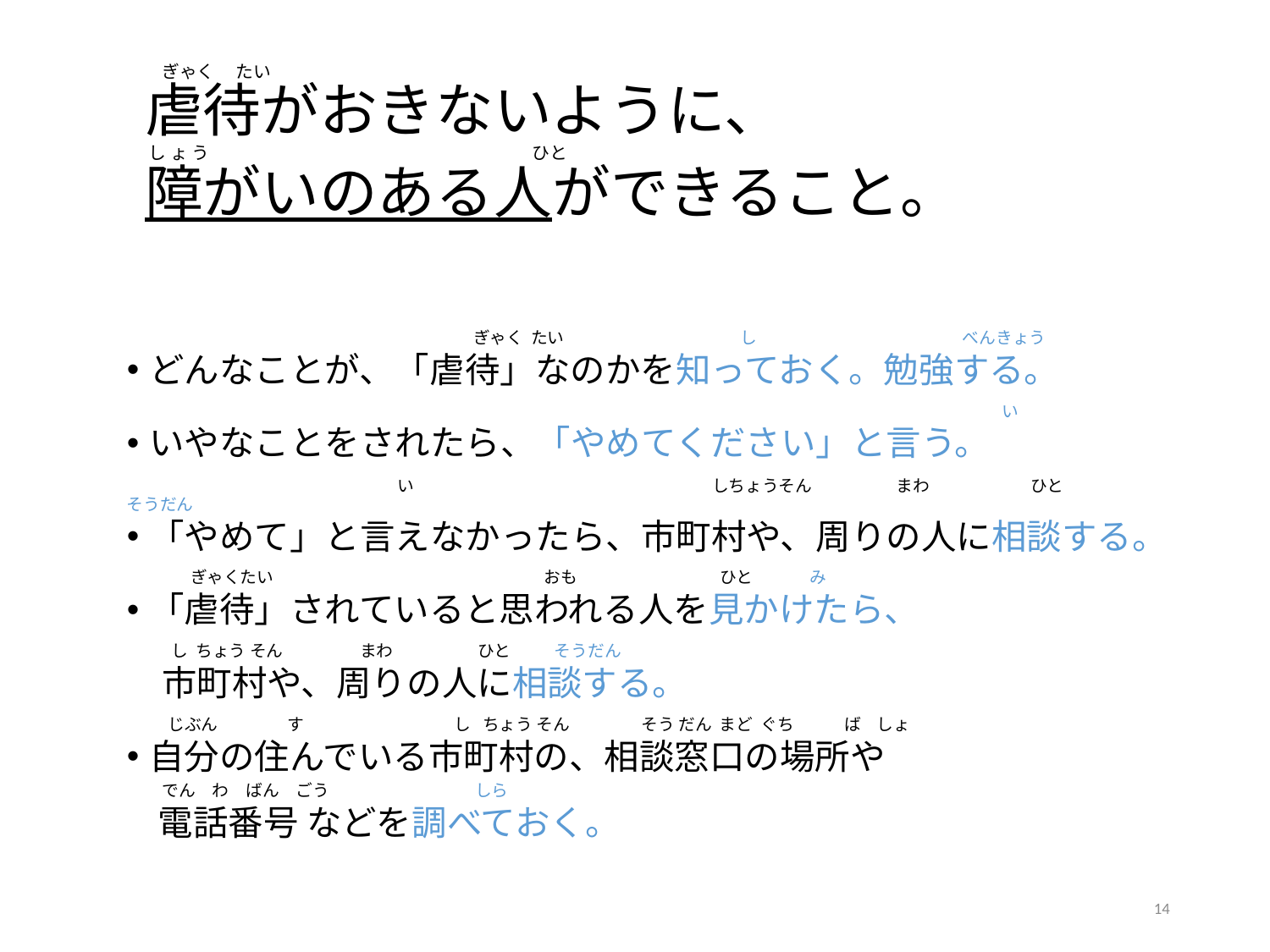

# ぎゃく 　たい 虐待がおきないように、 し ょ う　　　　                                                               ひと 障がいのある人ができること。
　　　　　　　　　　　　　　　　　　             ぎゃく  たい　                                 　　し　　　　　　　　　          　べんきょう
どんなことが、「虐待」なのかを知っておく。勉強する。
 　　　　　　　　　　　　　　　　　　　　　　　　　　　　　　　　　　　　　　　　　　　　　                                                  い
いやなことをされたら、「やめてください」と言う。
  　　　　　　　　　　　　             い　　                              　　　　　　　　　しちょうそん　         　　まわ　　　　　　ひと　　　　そうだん
「やめて」と言えなかったら、市町村や、周りの人に相談する。
　　　　 ぎゃくたい　  　　　　　　　　            　　　　おも　　　　           　　ひと　 　     み
「虐待」されていると思われる人を見かけたら、
　　   し  ちょう そん　       　　まわ　　　         ひと　       そうだん
　市町村や、周りの人に相談する。
　　  じぶん　              す                                   　し   ちょう そん　　          そう だん  まど  ぐち        　 ば    しょ
自分の住んでいる市町村の、相談窓口の場所や
   　 でん　わ　ばん　ごう　　   　　　　　　しら
   電話番号 などを調べておく。
14